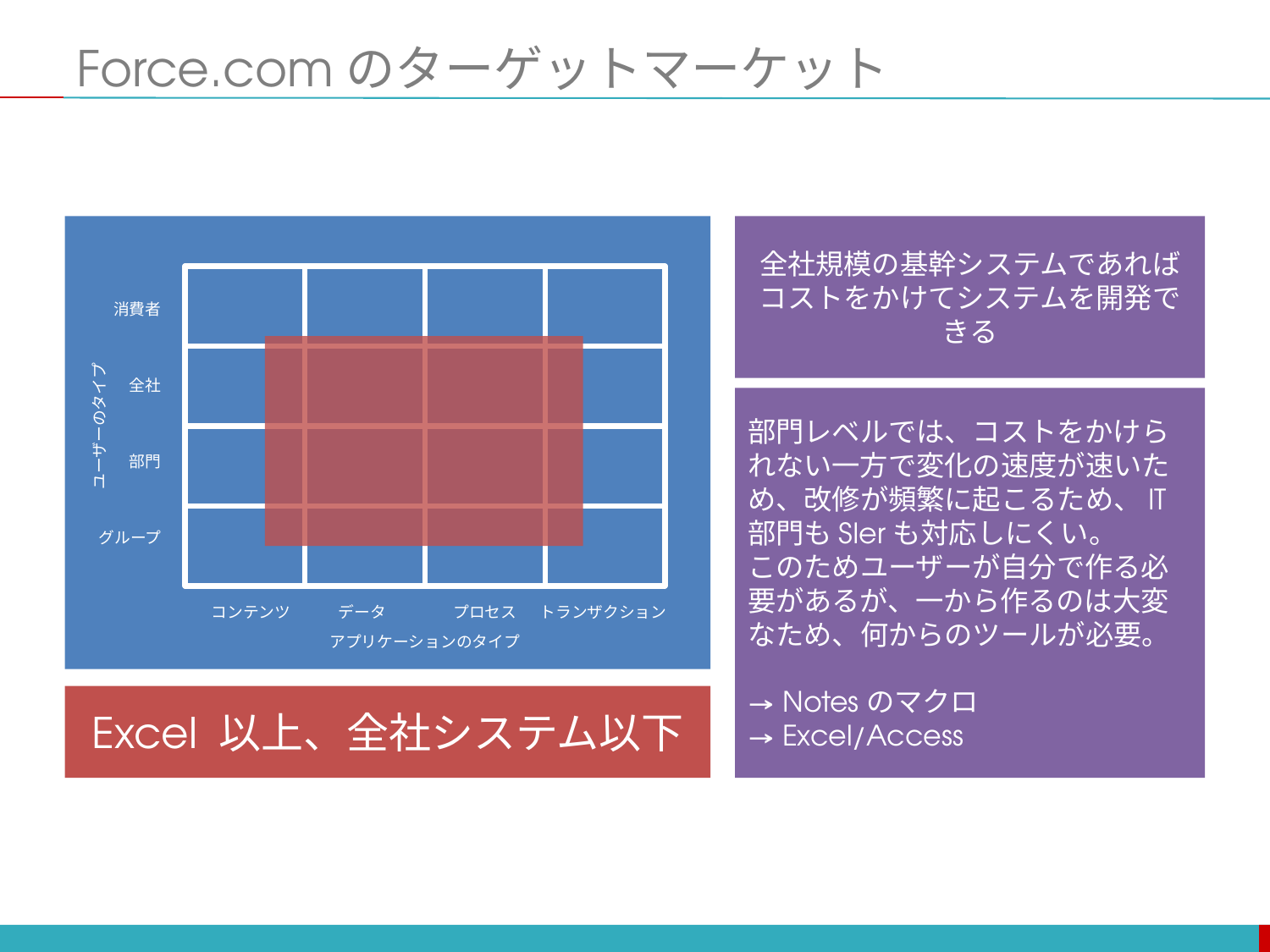

# Force.comのターゲットマーケット

全社規模の基幹システムであればコストをかけてシステムを開発できる
消費者

全社

部門

グループ

部門レベルでは、コストをかけられない一方で変化の速度が速いため、改修が頻繁に起こるため、IT部門もSIerも対応しにくい。
このためユーザーが自分で作る必要があるが、一から作るのは大変なため、何からのツールが必要。

→ Notesのマクロ
→ Excel/Access
ユーザーのタイプ
コンテンツ　　　データ　　　　 プロセス　  トランザクション
アプリケーションのタイプ
Excel 以上、全社システム以下